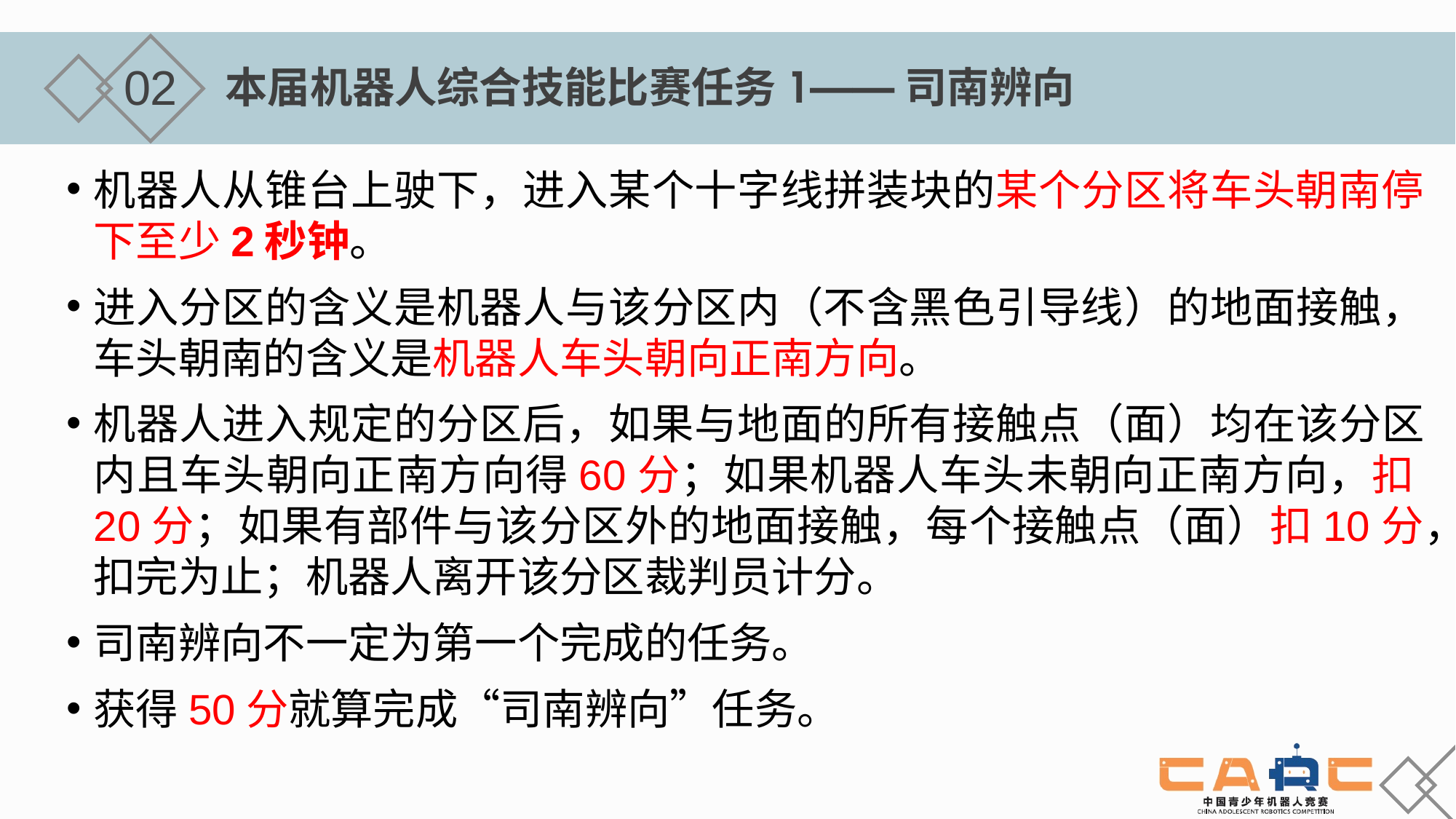

02
本届机器人综合技能比赛任务1——司南辨向

机器人从锥台上驶下，进入某个十字线拼装块的某个分区将车头朝南停下至少2秒钟。
进入分区的含义是机器人与该分区内（不含黑色引导线）的地面接触，车头朝南的含义是机器人车头朝向正南方向。
机器人进入规定的分区后，如果与地面的所有接触点（面）均在该分区内且车头朝向正南方向得60分；如果机器人车头未朝向正南方向，扣20分；如果有部件与该分区外的地面接触，每个接触点（面）扣10分，扣完为止；机器人离开该分区裁判员计分。
司南辨向不一定为第一个完成的任务。
获得50分就算完成“司南辨向”任务。